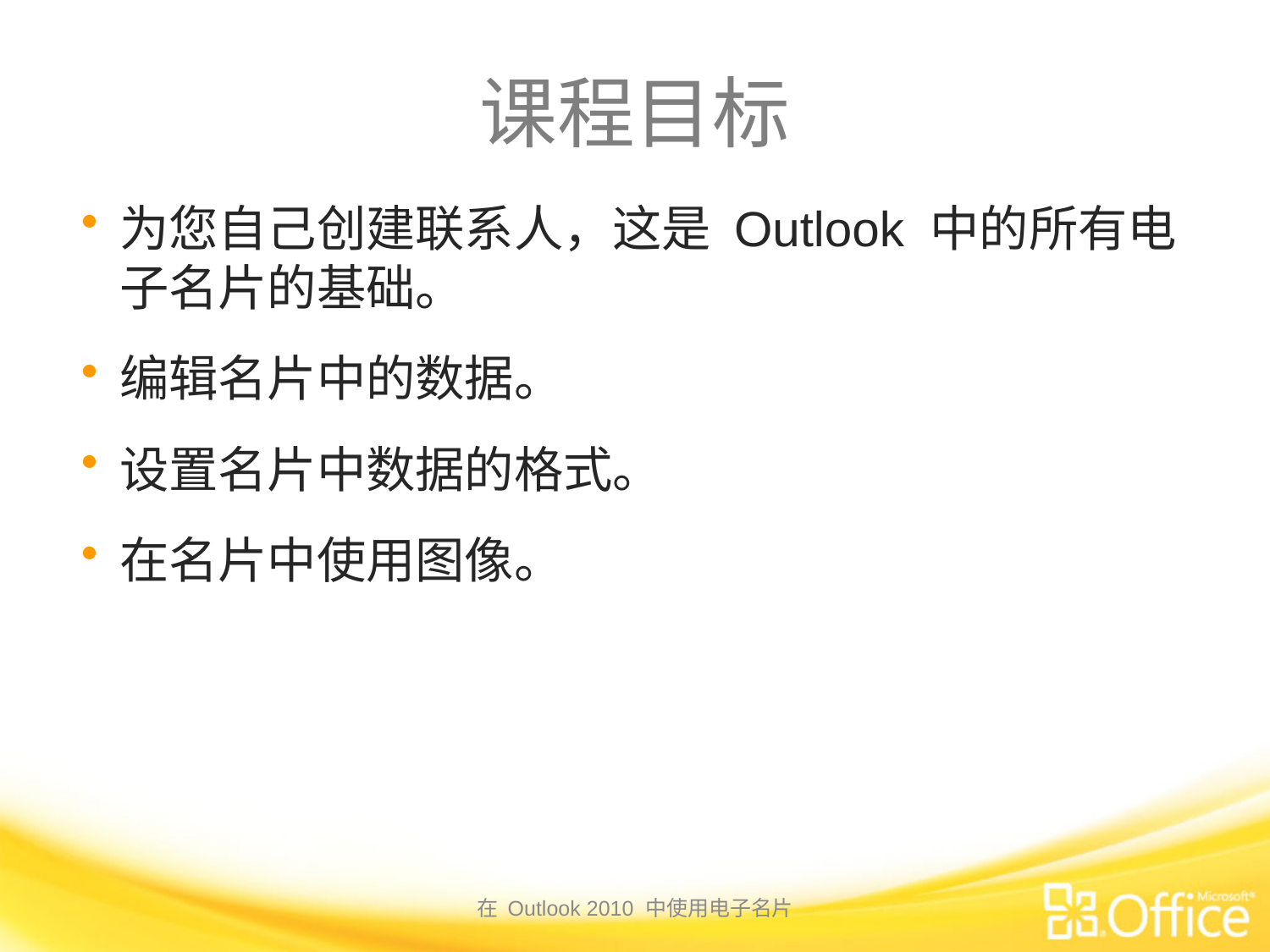

# 课程目标
为您自己创建联系人，这是 Outlook 中的所有电子名片的基础。
编辑名片中的数据。
设置名片中数据的格式。
在名片中使用图像。
在 Outlook 2010 中使用电子名片